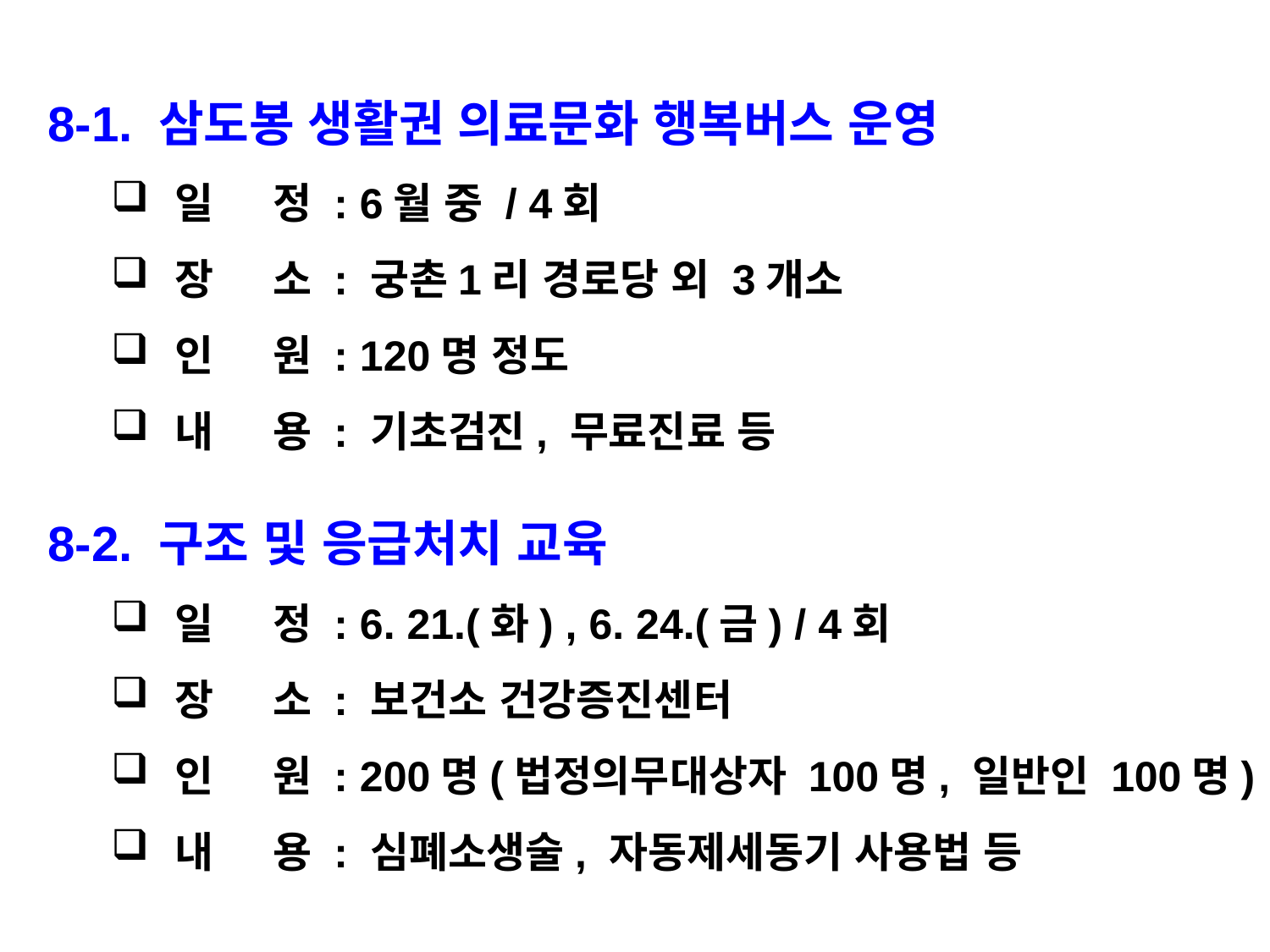

8-1. 삼도봉 생활권 의료문화 행복버스 운영
일     정 : 6월 중 / 4회
장     소 : 궁촌1리 경로당 외 3개소
인     원 : 120명 정도
내     용 : 기초검진, 무료진료 등

8-2. 구조 및 응급처치 교육
일     정 : 6. 21.(화) , 6. 24.(금) / 4회
장     소 : 보건소 건강증진센터
인     원 : 200명(법정의무대상자 100명, 일반인 100명)
내     용 : 심폐소생술, 자동제세동기 사용법 등